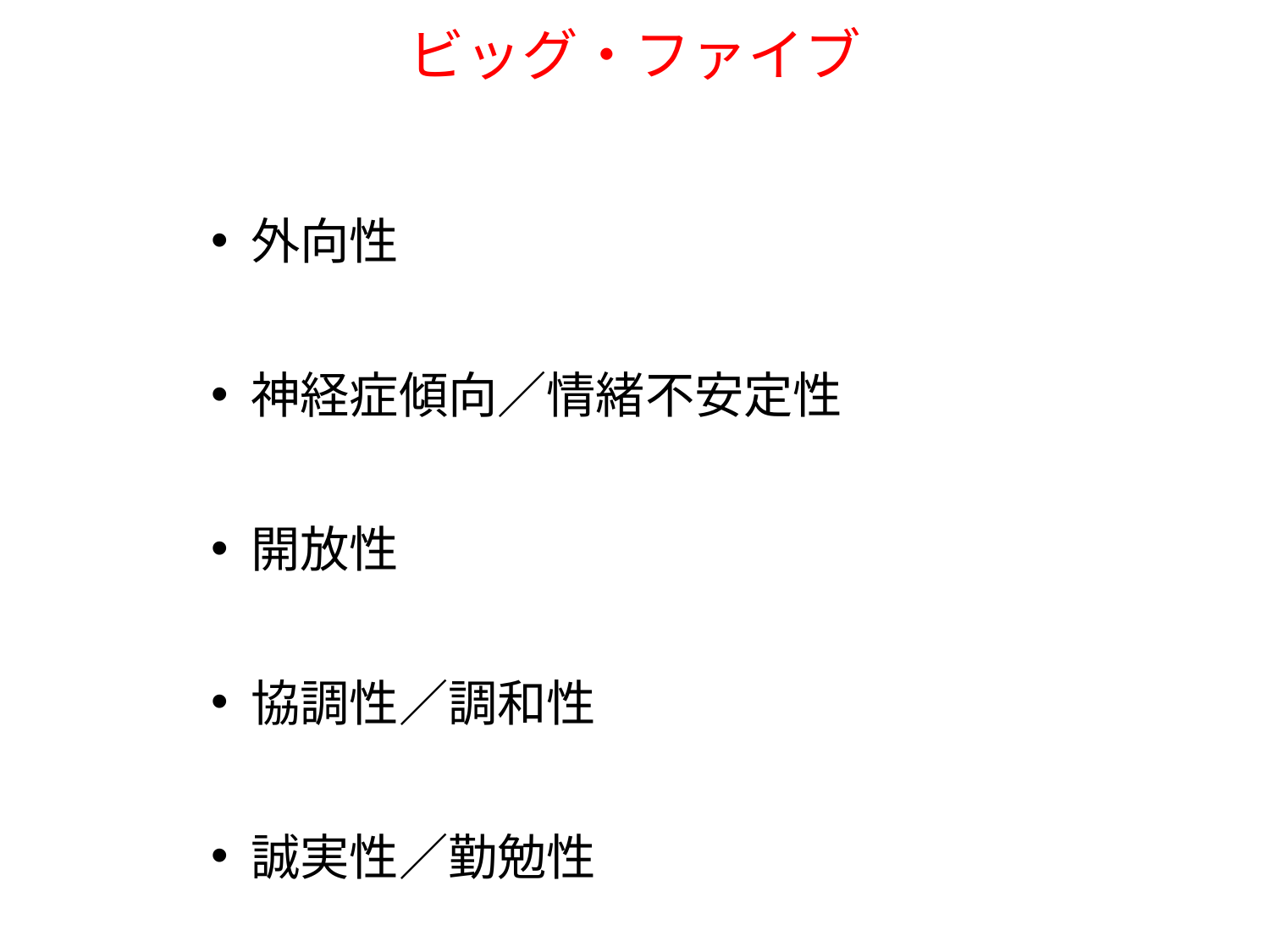

# ビッグ・ファイブ
外向性

神経症傾向／情緒不安定性

開放性

協調性／調和性

誠実性／勤勉性